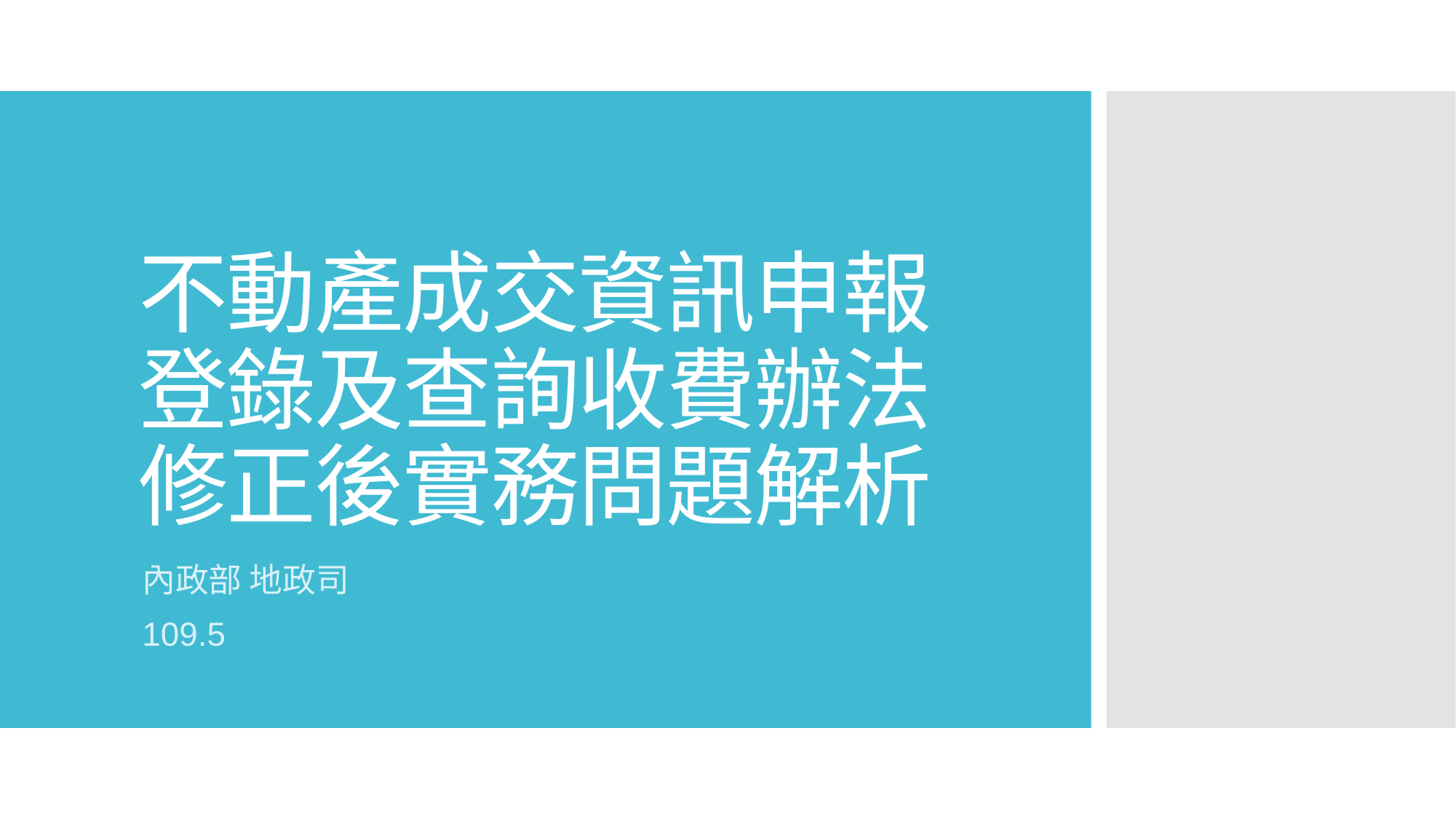

# 不動產成交資訊申報登錄及查詢收費辦法修正後實務問題解析
內政部 地政司
109.5